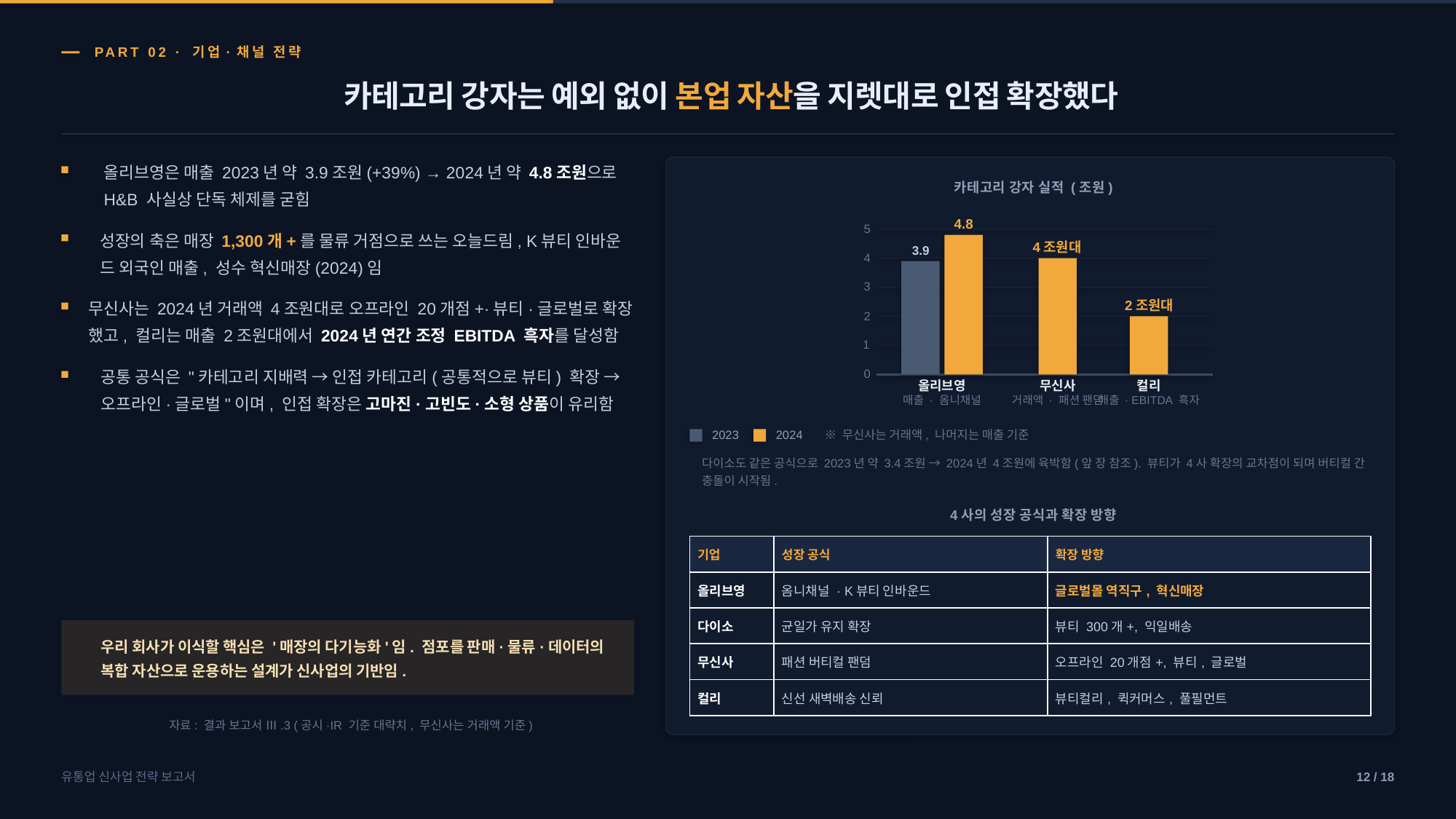

PART 02 · 기업·채널 전략

카테고리 강자는 예외 없이 본업 자산을 지렛대로 인접 확장했다

올리브영은 매출 2023년 약 3.9조원(+39%) → 2024년 약 4.8조원으로
H&B 사실상 단독 체제를 굳힘

카테고리 강자 실적 (조원)
4.8
5
성장의 축은 매장 1,300개+를 물류 거점으로 쓰는 오늘드림, K뷰티 인바운
드 외국인 매출, 성수 혁신매장(2024)임

4조원대
3.9
4

3
무신사는 2024년 거래액 4조원대로 오프라인 20개점+·뷰티·글로벌로 확장
했고, 컬리는 매출 2조원대에서 2024년 연간 조정 EBITDA 흑자를 달성함
2조원대

2

1
공통 공식은 "카테고리 지배력 → 인접 카테고리(공통적으로 뷰티) 확장 →
오프라인·글로벌"이며, 인접 확장은 고마진·고빈도·소형 상품이 유리함
0

올리브영
무신사
컬리
매출 · 옴니채널
거래액 · 패션 팬덤
매출 · EBITDA 흑자
2023
2024
※ 무신사는 거래액, 나머지는 매출 기준

다이소도 같은 공식으로 2023년 약 3.4조원 → 2024년 4조원에 육박함(앞 장 참조). 뷰티가 4사 확장의 교차점이 되며 버티컬 간
충돌이 시작됨.
4사의 성장 공식과 확장 방향
| 기업 | 성장 공식 | 확장 방향 |
| --- | --- | --- |
| 올리브영 | 옴니채널 · K뷰티 인바운드 | 글로벌몰 역직구, 혁신매장 |
| 다이소 | 균일가 유지 확장 | 뷰티 300개+, 익일배송 |
| 무신사 | 패션 버티컬 팬덤 | 오프라인 20개점+, 뷰티, 글로벌 |
| 컬리 | 신선 새벽배송 신뢰 | 뷰티컬리, 퀵커머스, 풀필먼트 |

우리 회사가 이식할 핵심은 '매장의 다기능화'임. 점포를 판매·물류·데이터의
복합 자산으로 운용하는 설계가 신사업의 기반임.
자료: 결과 보고서 Ⅲ.3 (공시·IR 기준 대략치, 무신사는 거래액 기준)
유통업 신사업 전략 보고서
12 / 18